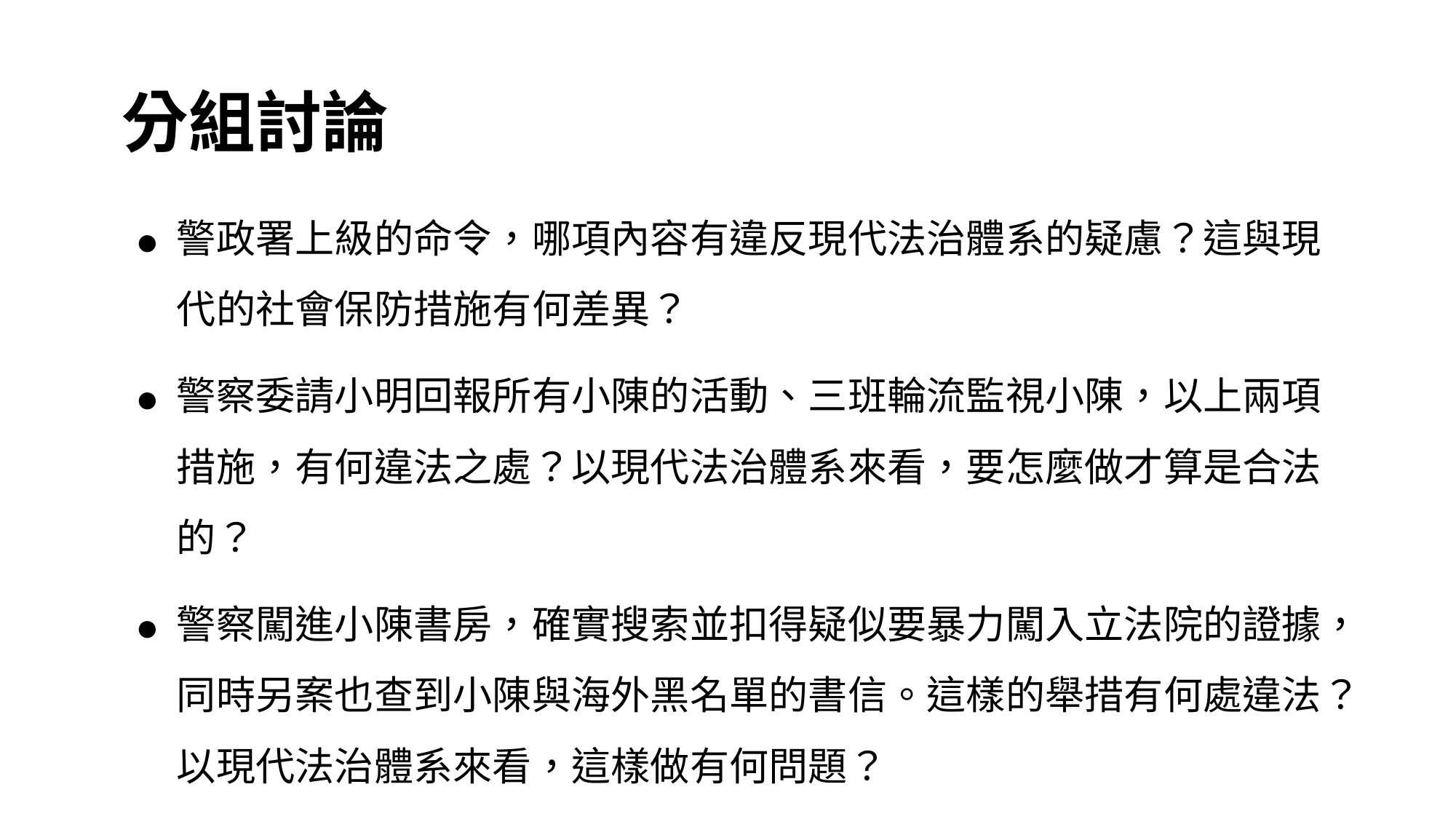

# 分組討論
警政署上級的命令，哪項內容有違反現代法治體系的疑慮？這與現代的社會保防措施有何差異？
警察委請小明回報所有小陳的活動、三班輪流監視小陳，以上兩項措施，有何違法之處？以現代法治體系來看，要怎麼做才算是合法的？
警察闖進小陳書房，確實搜索並扣得疑似要暴力闖入立法院的證據，同時另案也查到小陳與海外黑名單的書信。這樣的舉措有何處違法？以現代法治體系來看，這樣做有何問題？